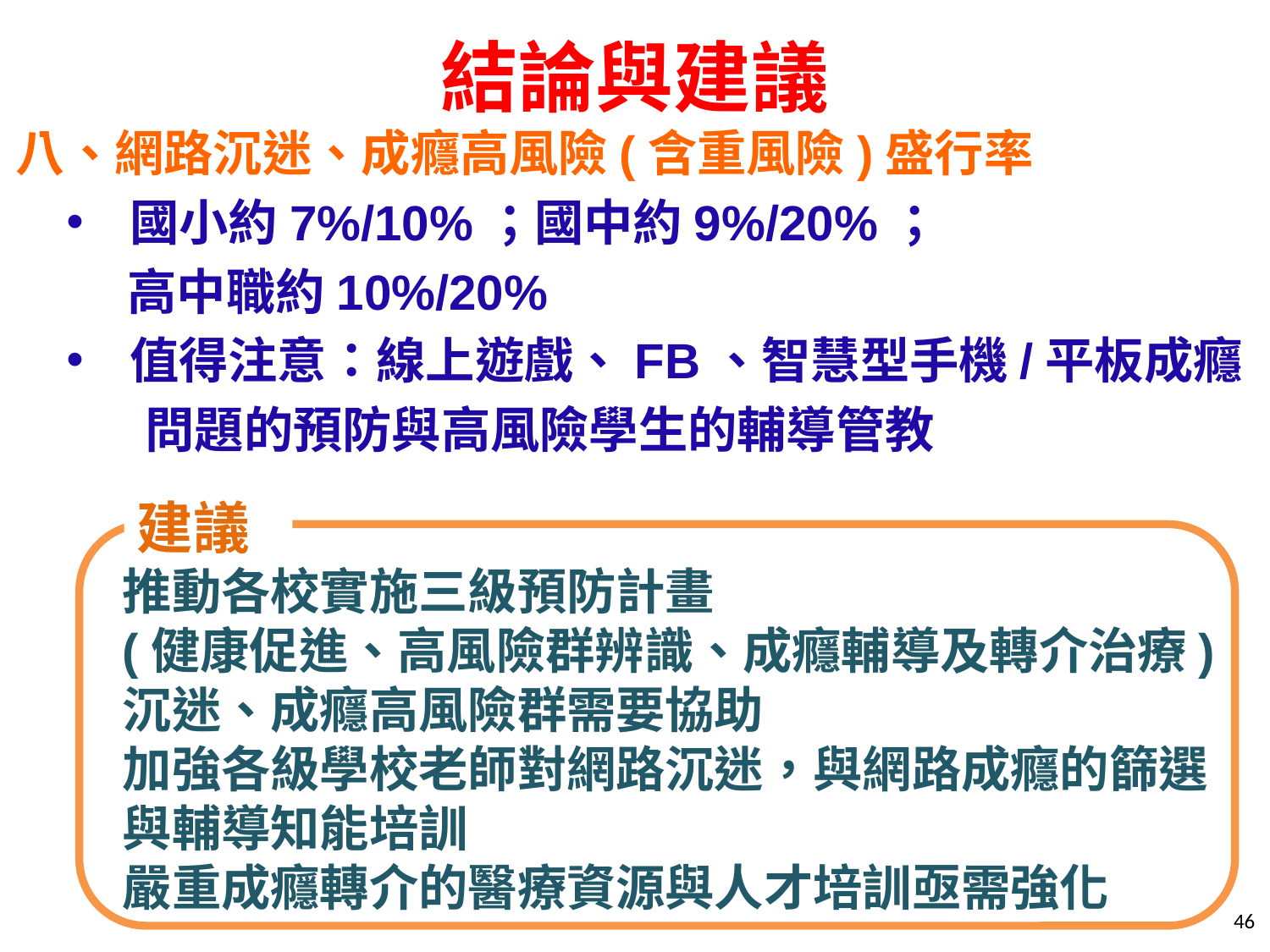

# 結論與建議
八、網路沉迷、成癮高風險(含重風險)盛行率
國小約7%/10%；國中約9%/20%；
高中職約10%/20%
值得注意：線上遊戲、FB、智慧型手機/平板成癮
      問題的預防與高風險學生的輔導管教

建議

推動各校實施三級預防計畫
(健康促進、高風險群辨識、成癮輔導及轉介治療)
沉迷、成癮高風險群需要協助
加強各級學校老師對網路沉迷，與網路成癮的篩選與輔導知能培訓
嚴重成癮轉介的醫療資源與人才培訓亟需強化
46